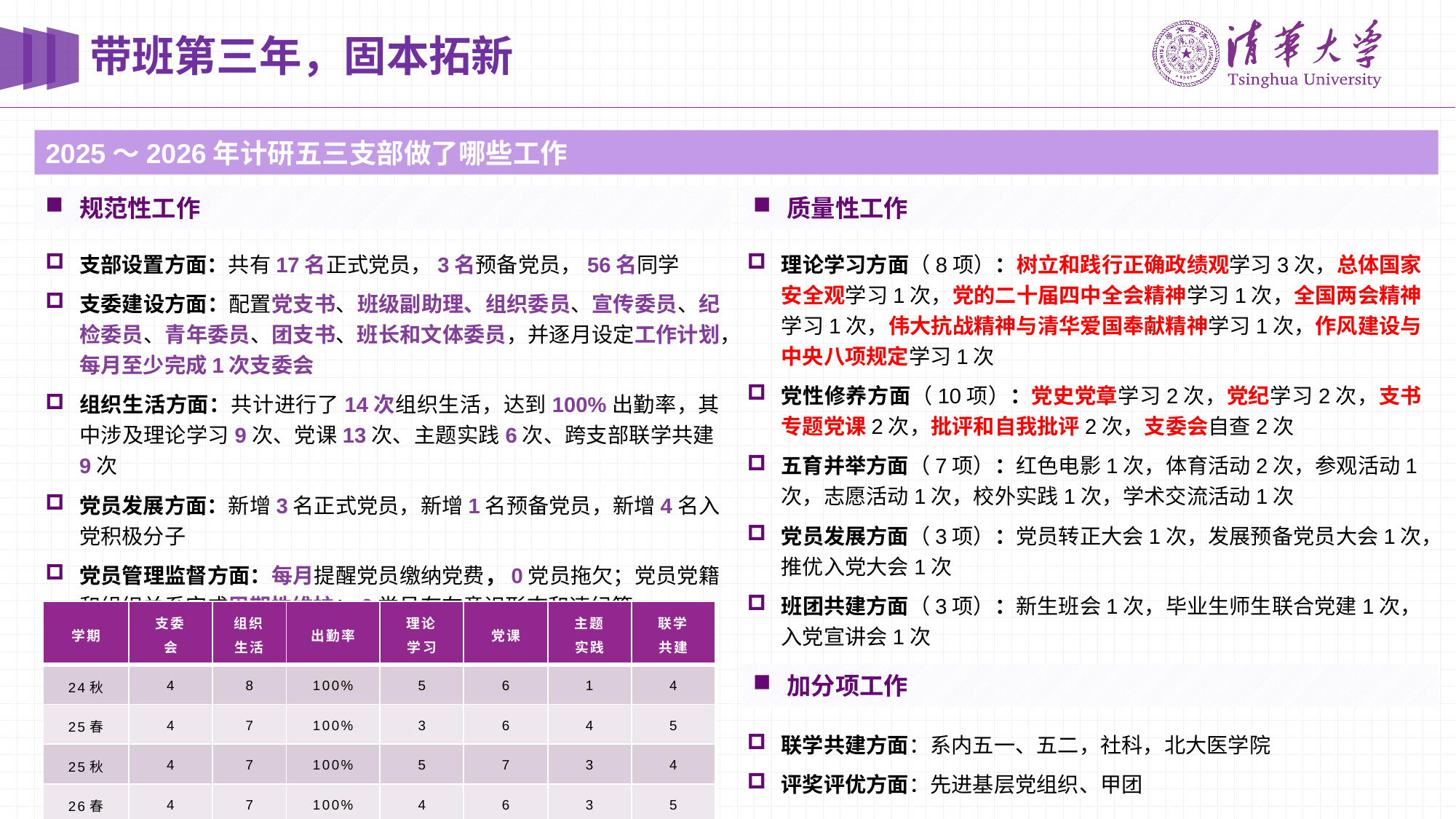

# 带班第三年，固本拓新
2025～2026年计研五三支部做了哪些工作
规范性工作
质量性工作
支部设置方面：共有17名正式党员，3名预备党员，56名同学
支委建设方面：配置党支书、班级副助理、组织委员、宣传委员、纪检委员、青年委员、团支书、班长和文体委员，并逐月设定工作计划，每月至少完成1次支委会
组织生活方面：共计进行了14次组织生活，达到100%出勤率，其中涉及理论学习9次、党课13次、主题实践6次、跨支部联学共建9次
党员发展方面：新增3名正式党员，新增1名预备党员，新增4名入党积极分子
党员管理监督方面：每月提醒党员缴纳党费，0党员拖欠；党员党籍和组织关系完成周期性维护；0党员存在意识形态和违纪等

理论学习方面（8项）：树立和践行正确政绩观学习3次，总体国家安全观学习1次，党的二十届四中全会精神学习1次，全国两会精神学习1次，伟大抗战精神与清华爱国奉献精神学习1次，作风建设与中央八项规定学习1次
党性修养方面（10项）：党史党章学习2次，党纪学习2次，支书专题党课2次，批评和自我批评2次，支委会自查2次
五育并举方面（7项）：红色电影1次，体育活动2次，参观活动1次，志愿活动1次，校外实践1次，学术交流活动1次
党员发展方面（3项）：党员转正大会1次，发展预备党员大会1次，推优入党大会1次
班团共建方面（3项）：新生班会1次，毕业生师生联合党建1次，入党宣讲会1次
| 学期 | 支委会 | 组织生活 | 出勤率 | 理论学习 | 党课 | 主题实践 | 联学共建 |
| --- | --- | --- | --- | --- | --- | --- | --- |
| 24秋 | 4 | 8 | 100% | 5 | 6 | 1 | 4 |
| 25春 | 4 | 7 | 100% | 3 | 6 | 4 | 5 |
| 25秋 | 4 | 7 | 100% | 5 | 7 | 3 | 4 |
| 26春 | 4 | 7 | 100% | 4 | 6 | 3 | 5 |
加分项工作
联学共建方面：系内五一、五二，社科，北大医学院
评奖评优方面：先进基层党组织、甲团